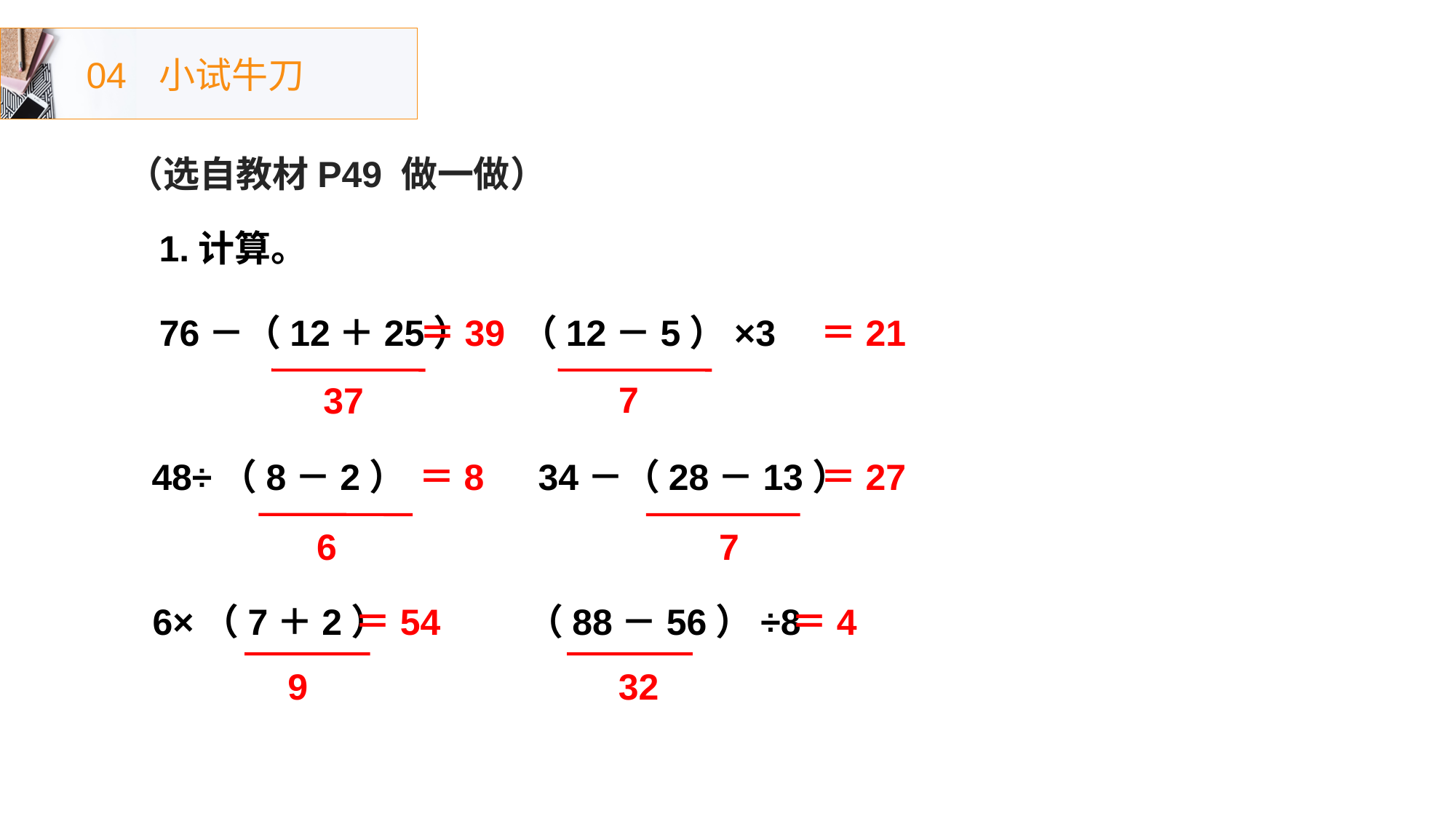

04
小试牛刀
（选自教材P49 做一做）
1.计算。
76－（12＋25）
＝39
（12－5）×3
＝21

7
37
48÷（8－2）
＝8
34－（28－13）
＝27

6
7
6×（7＋2）
（88－56）÷8
＝54
＝4

32
9